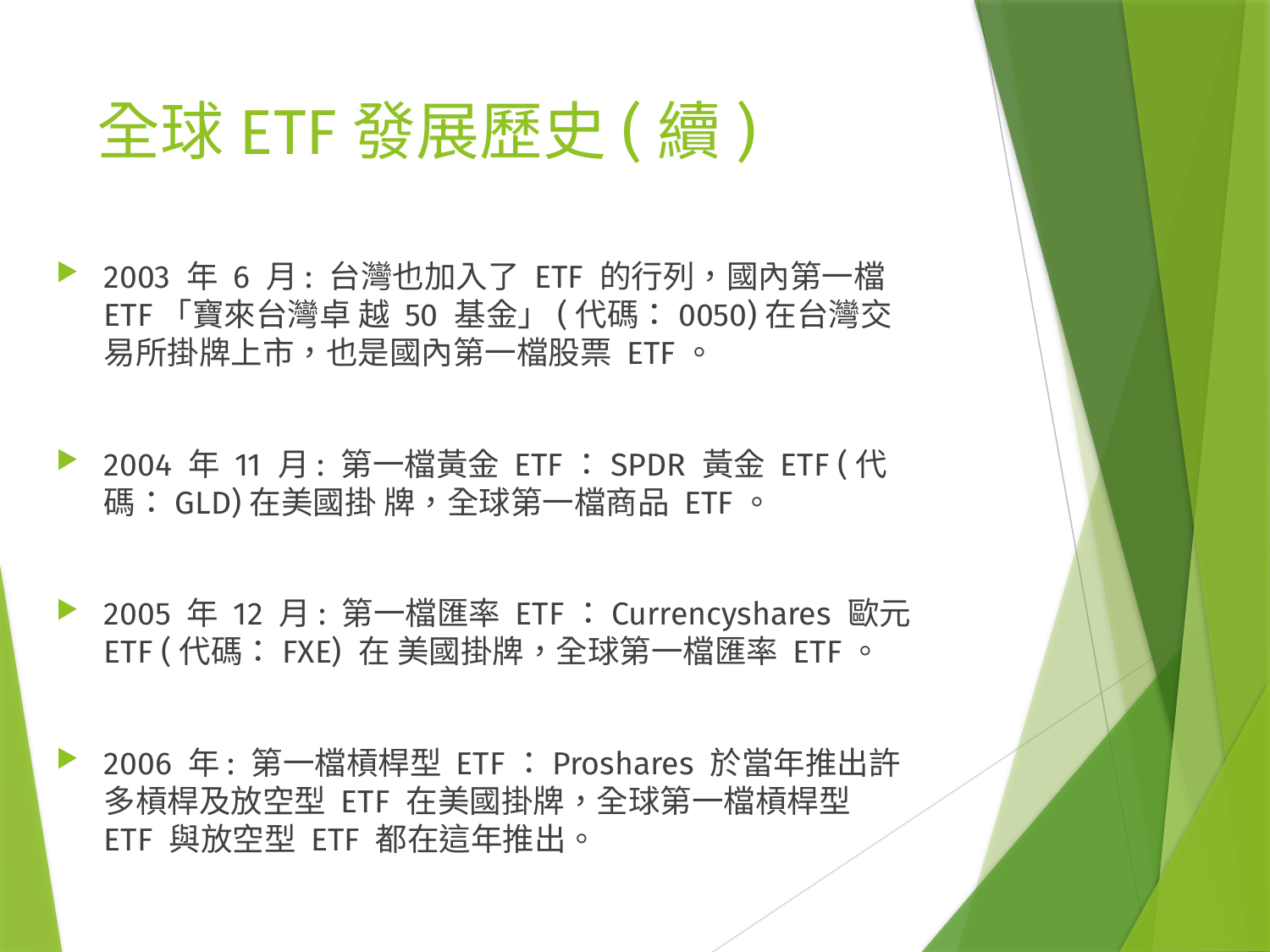

# 全球ETF發展歷史(續)
2003 年 6 月: 台灣也加入了 ETF 的行列，國內第一檔 ETF「寶來台灣卓 越 50 基金」(代碼：0050)在台灣交易所掛牌上市，也是國內第一檔股票 ETF。

2004 年 11 月: 第一檔黃金 ETF：SPDR 黃金 ETF (代碼：GLD)在美國掛 牌，全球第一檔商品 ETF。

2005 年 12 月: 第一檔匯率 ETF：Currencyshares 歐元 ETF (代碼：FXE) 在 美國掛牌，全球第一檔匯率 ETF。

2006 年: 第一檔槓桿型 ETF：Proshares 於當年推出許多槓桿及放空型 ETF 在美國掛牌，全球第一檔槓桿型 ETF 與放空型 ETF 都在這年推出。